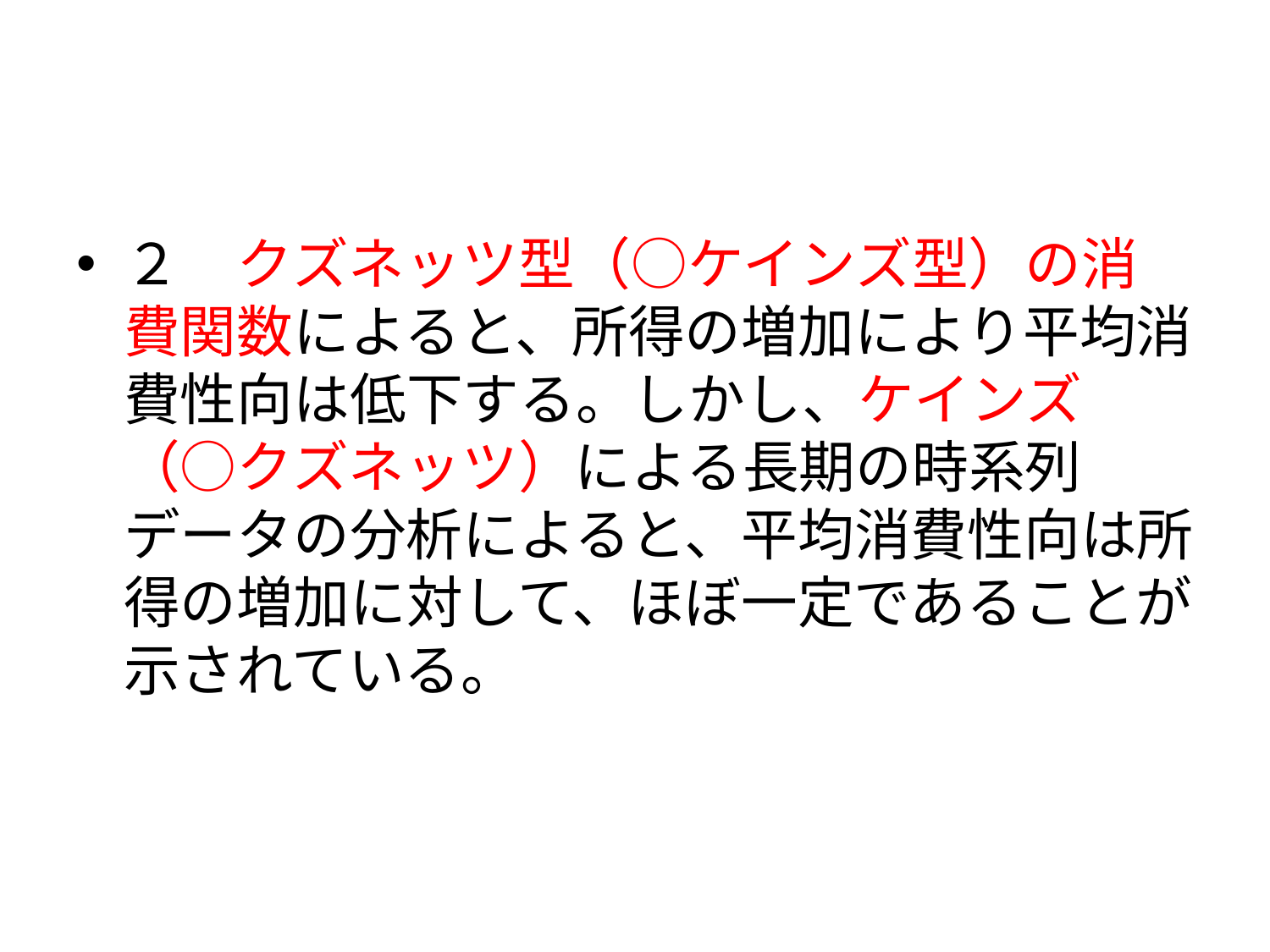

#
２　クズネッツ型（○ケインズ型）の消費関数によると、所得の増加により平均消費性向は低下する。しかし、ケインズ（○クズネッツ）による長期の時系列データの分析によると、平均消費性向は所得の増加に対して、ほぼ一定であることが示されている。